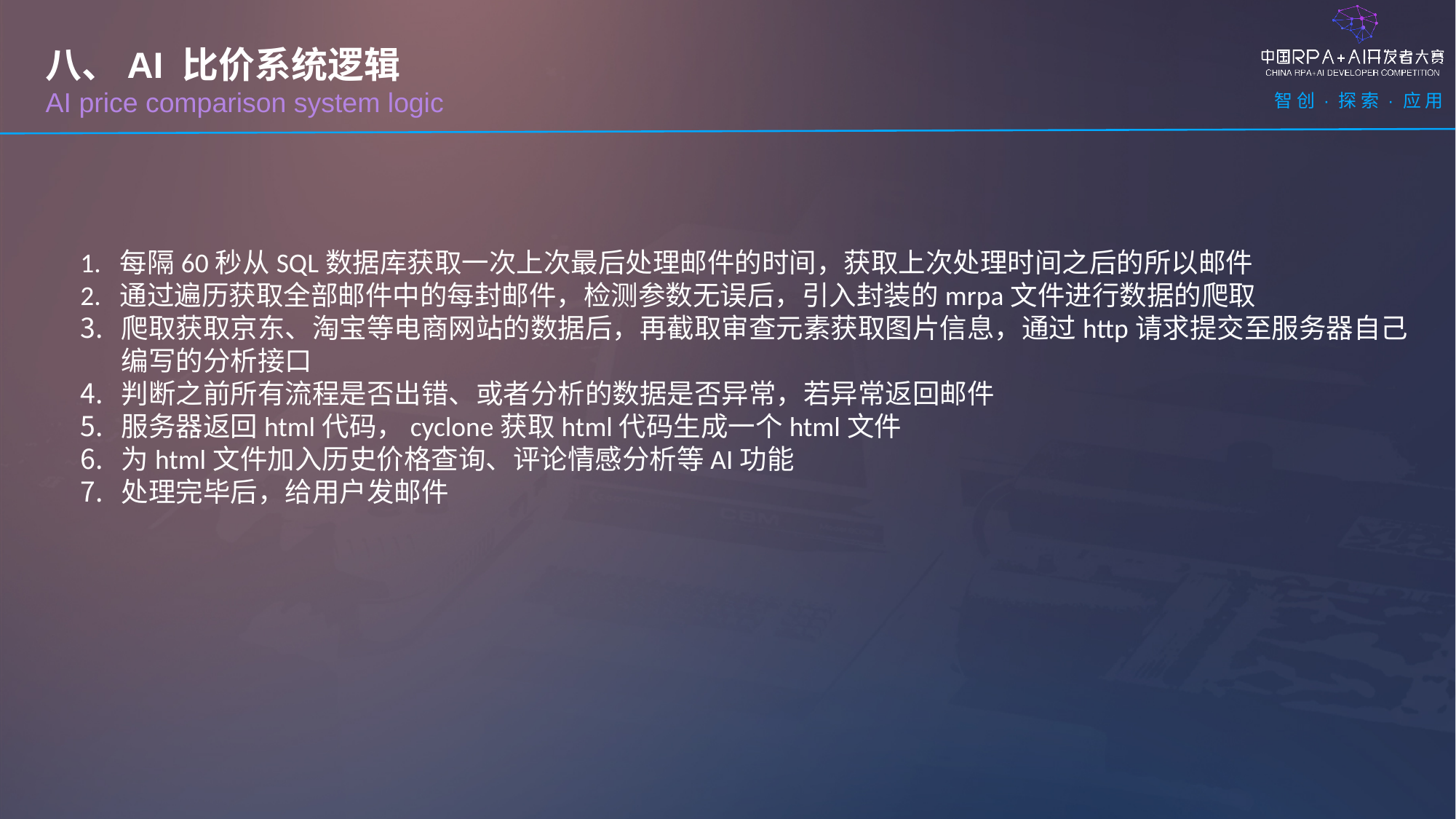

八、AI 比价系统逻辑
AI price comparison system logic
1.  每隔60秒从SQL数据库获取一次上次最后处理邮件的时间，获取上次处理时间之后的所以邮件
2.  通过遍历获取全部邮件中的每封邮件，检测参数无误后，引入封装的mrpa文件进行数据的爬取
爬取获取京东、淘宝等电商网站的数据后，再截取审查元素获取图片信息，通过http请求提交至服务器自己编写的分析接口
判断之前所有流程是否出错、或者分析的数据是否异常，若异常返回邮件
服务器返回html代码，cyclone获取html代码生成一个html文件
为html文件加入历史价格查询、评论情感分析等AI功能
处理完毕后，给用户发邮件